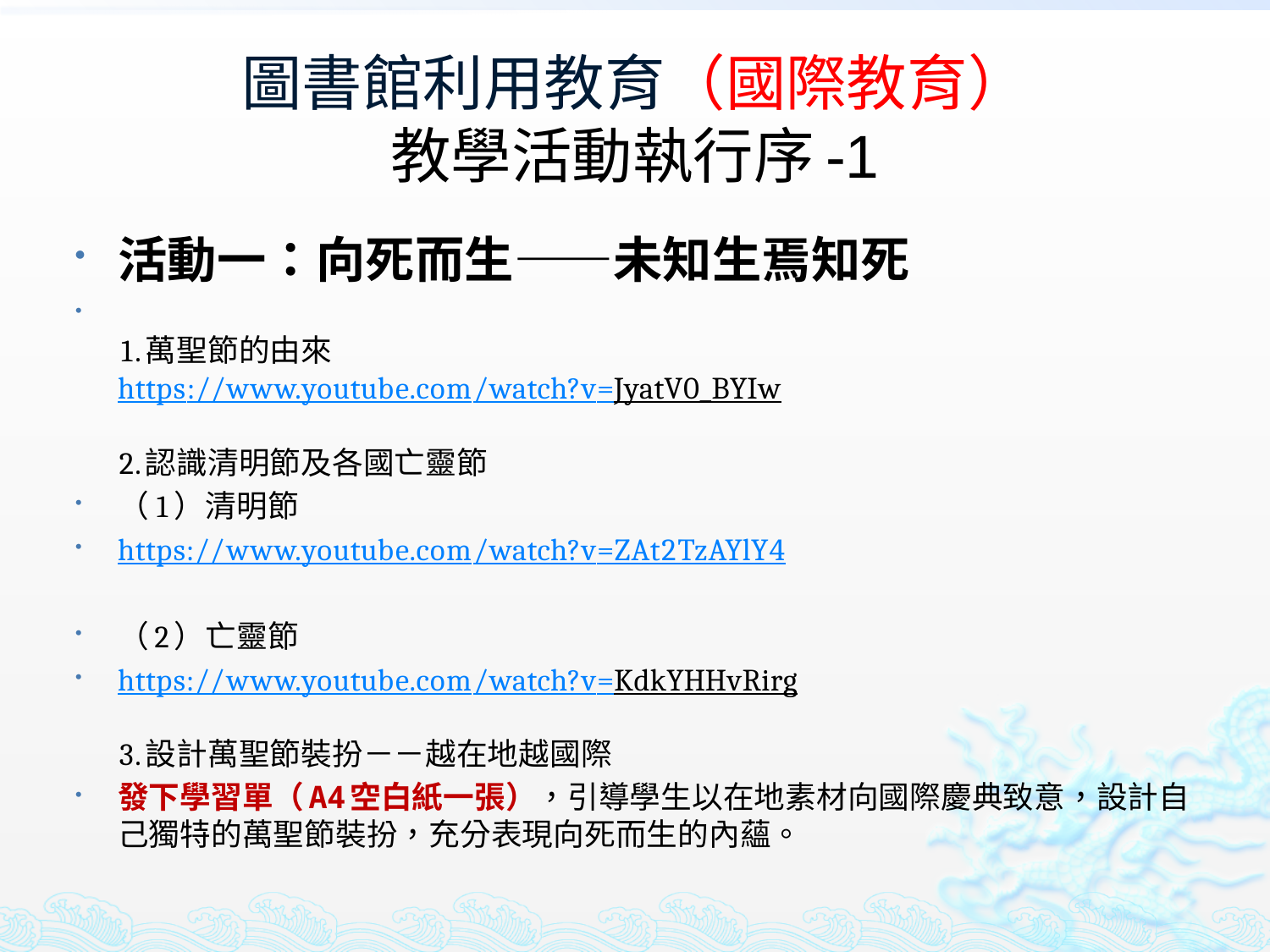

# 圖書館利用教育（國際教育） 教學活動執行序-1
活動一：向死而生——未知生焉知死
1.萬聖節的由來
https://www.youtube.com/watch?v=JyatV0_BYIw
2.認識清明節及各國亡靈節
（1）清明節
https://www.youtube.com/watch?v=ZAt2TzAYlY4

（2）亡靈節
https://www.youtube.com/watch?v=KdkYHHvRirg
3.設計萬聖節裝扮－－越在地越國際
發下學習單（A4空白紙一張），引導學生以在地素材向國際慶典致意，設計自己獨特的萬聖節裝扮，充分表現向死而生的內蘊。